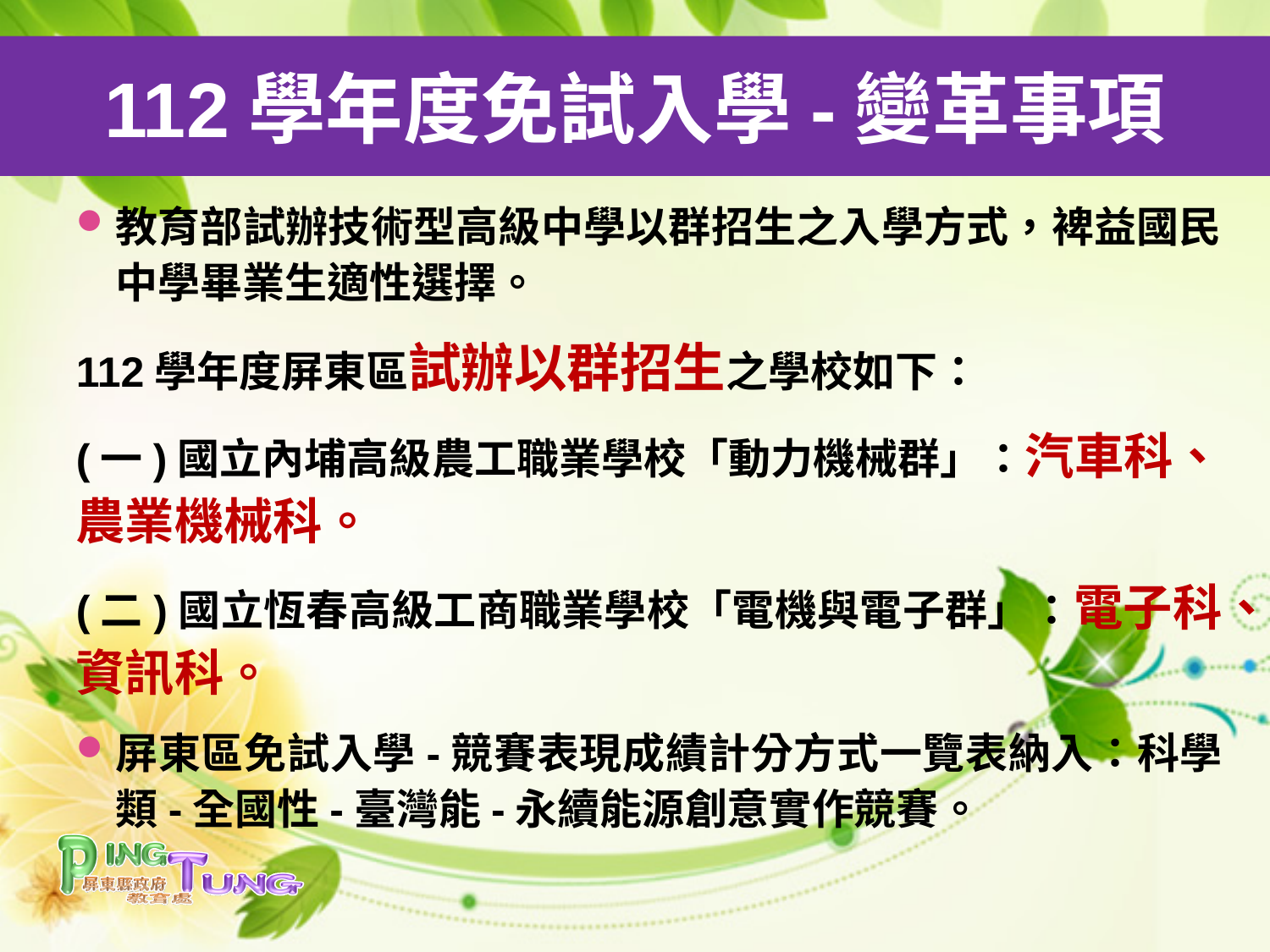

112學年度免試入學-變革事項

教育部試辦技術型高級中學以群招生之入學方式，裨益國民中學畢業生適性選擇。
112學年度屏東區試辦以群招生之學校如下：
(一)國立內埔高級農工職業學校「動力機械群」：汽車科、農業機械科。
(二)國立恆春高級工商職業學校「電機與電子群」：電子科、資訊科。
屏東區免試入學-競賽表現成績計分方式一覽表納入：科學類-全國性-臺灣能-永續能源創意實作競賽。